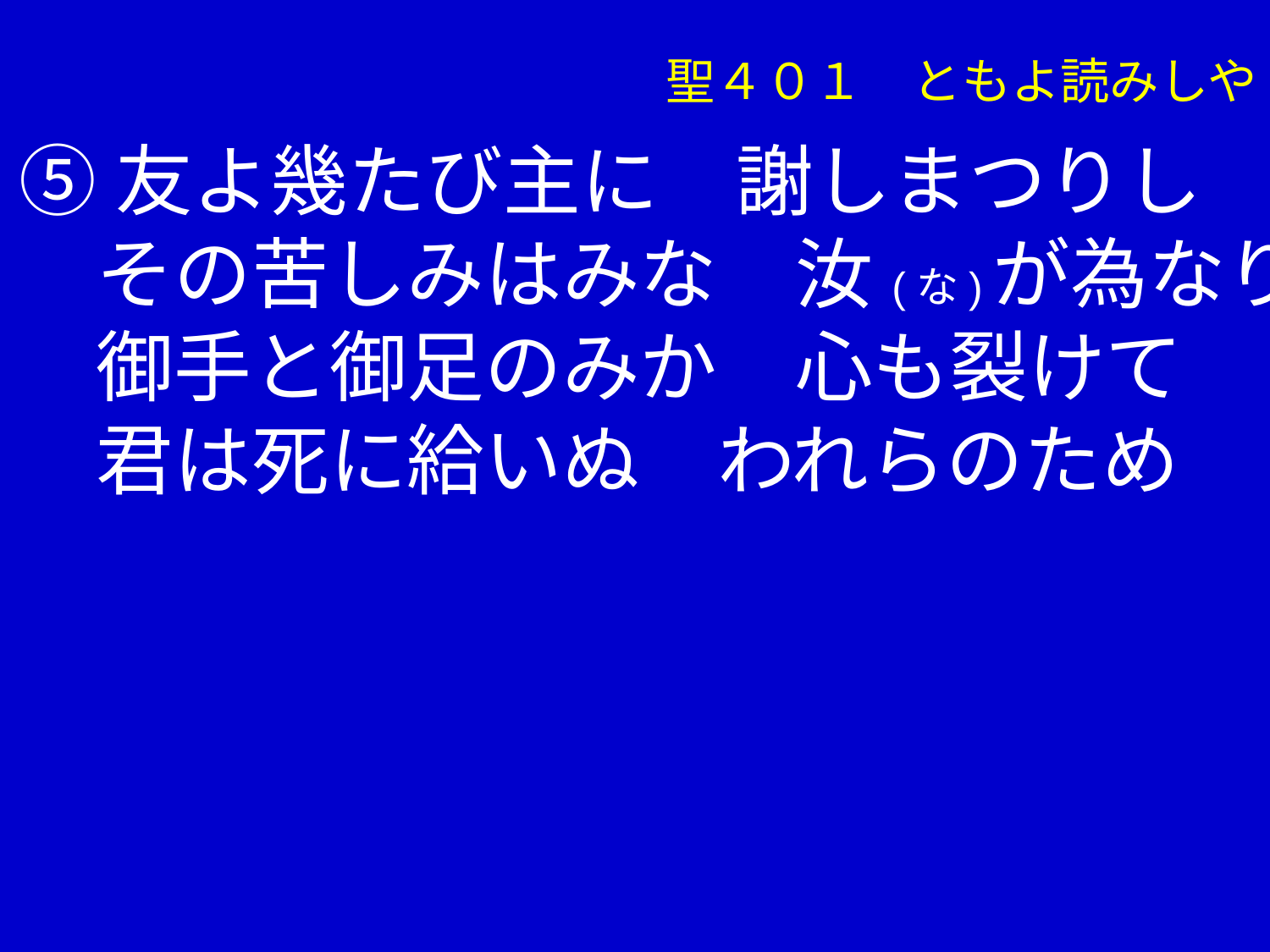

聖４０１　ともよ読みしや
⑤友よ幾たび主に　謝しまつりし
　その苦しみはみな　汝(な)が為なり
　御手と御足のみか　心も裂けて
　君は死に給いぬ　われらのため